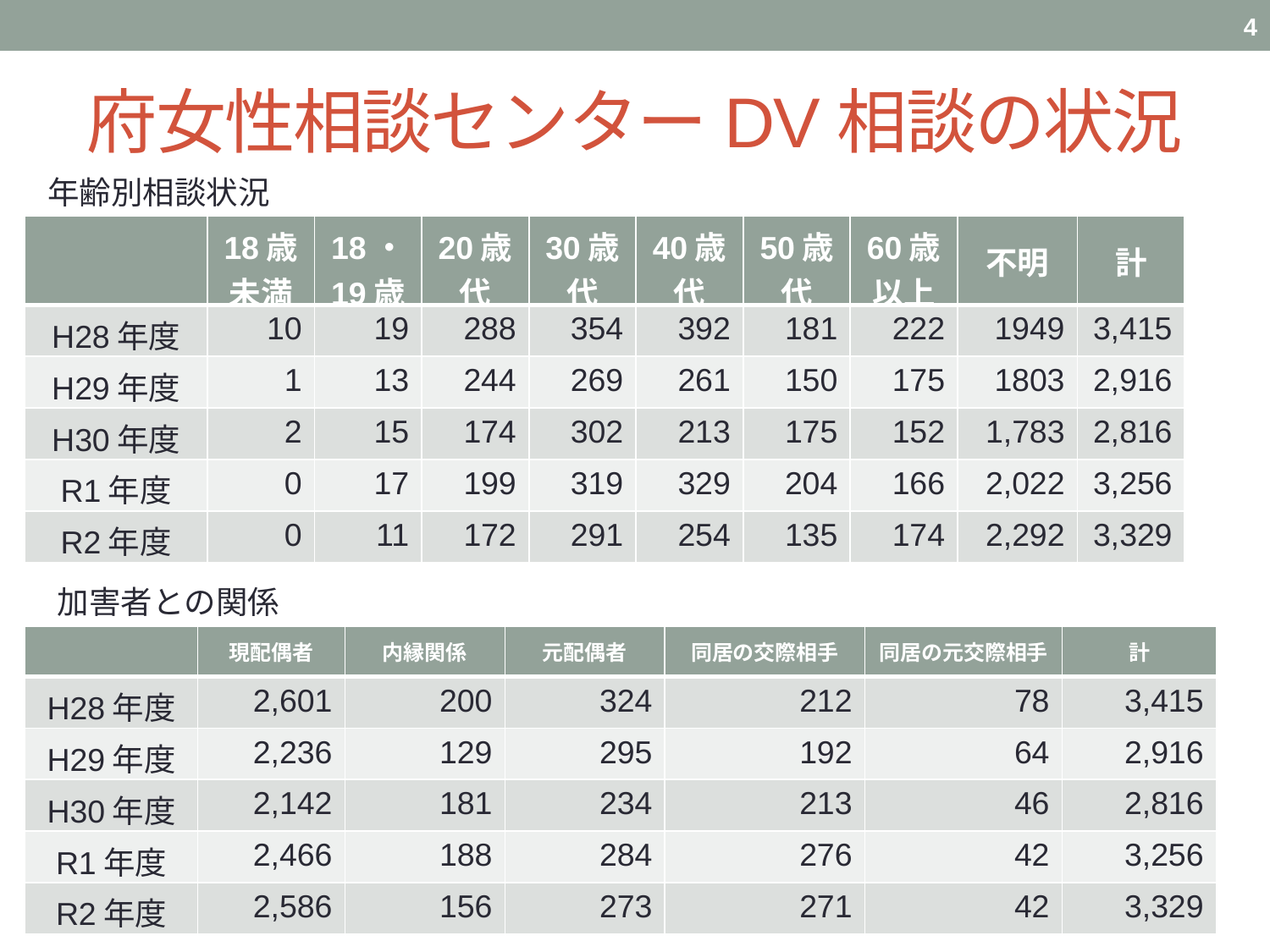

4
# 府女性相談センターDV相談の状況
年齢別相談状況
|  | 18歳 未満 | 18・ 19歳 | 20歳 代 | 30歳 代 | 40歳 代 | 50歳 代 | 60歳 以上 | 不明 | 計 |
| --- | --- | --- | --- | --- | --- | --- | --- | --- | --- |
| H28年度 | 10 | 19 | 288 | 354 | 392 | 181 | 222 | 1949 | 3,415 |
| H29年度 | 1 | 13 | 244 | 269 | 261 | 150 | 175 | 1803 | 2,916 |
| H30年度 | 2 | 15 | 174 | 302 | 213 | 175 | 152 | 1,783 | 2,816 |
| R1年度 | 0 | 17 | 199 | 319 | 329 | 204 | 166 | 2,022 | 3,256 |
| R2年度 | 0 | 11 | 172 | 291 | 254 | 135 | 174 | 2,292 | 3,329 |
加害者との関係
|  | 現配偶者 | 内縁関係 | 元配偶者 | 同居の交際相手 | 同居の元交際相手 | 計 |
| --- | --- | --- | --- | --- | --- | --- |
| H28年度 | 2,601 | 200 | 324 | 212 | 78 | 3,415 |
| H29年度 | 2,236 | 129 | 295 | 192 | 64 | 2,916 |
| H30年度 | 2,142 | 181 | 234 | 213 | 46 | 2,816 |
| R1年度 | 2,466 | 188 | 284 | 276 | 42 | 3,256 |
| R2年度 | 2,586 | 156 | 273 | 271 | 42 | 3,329 |